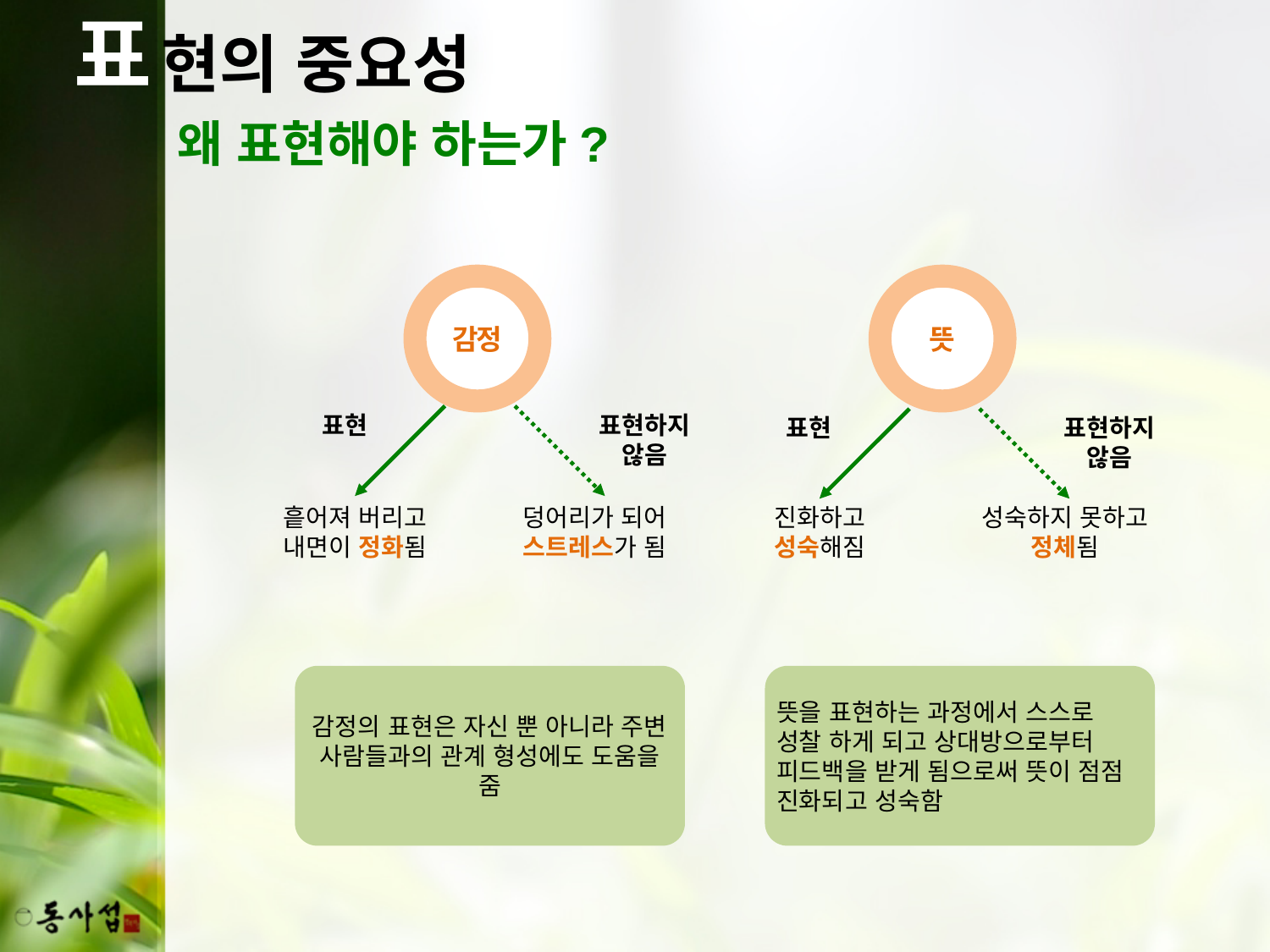

표
현의 중요성
왜 표현해야 하는가?
뜻
감정
표현
표현하지 않음
표현
표현하지 않음
흩어져 버리고 내면이 정화됨
덩어리가 되어 스트레스가 됨
진화하고 성숙해짐
성숙하지 못하고 정체됨
감정의 표현은 자신 뿐 아니라 주변 사람들과의 관계 형성에도 도움을 줌
뜻을 표현하는 과정에서 스스로 성찰 하게 되고 상대방으로부터 피드백을 받게 됨으로써 뜻이 점점 진화되고 성숙함